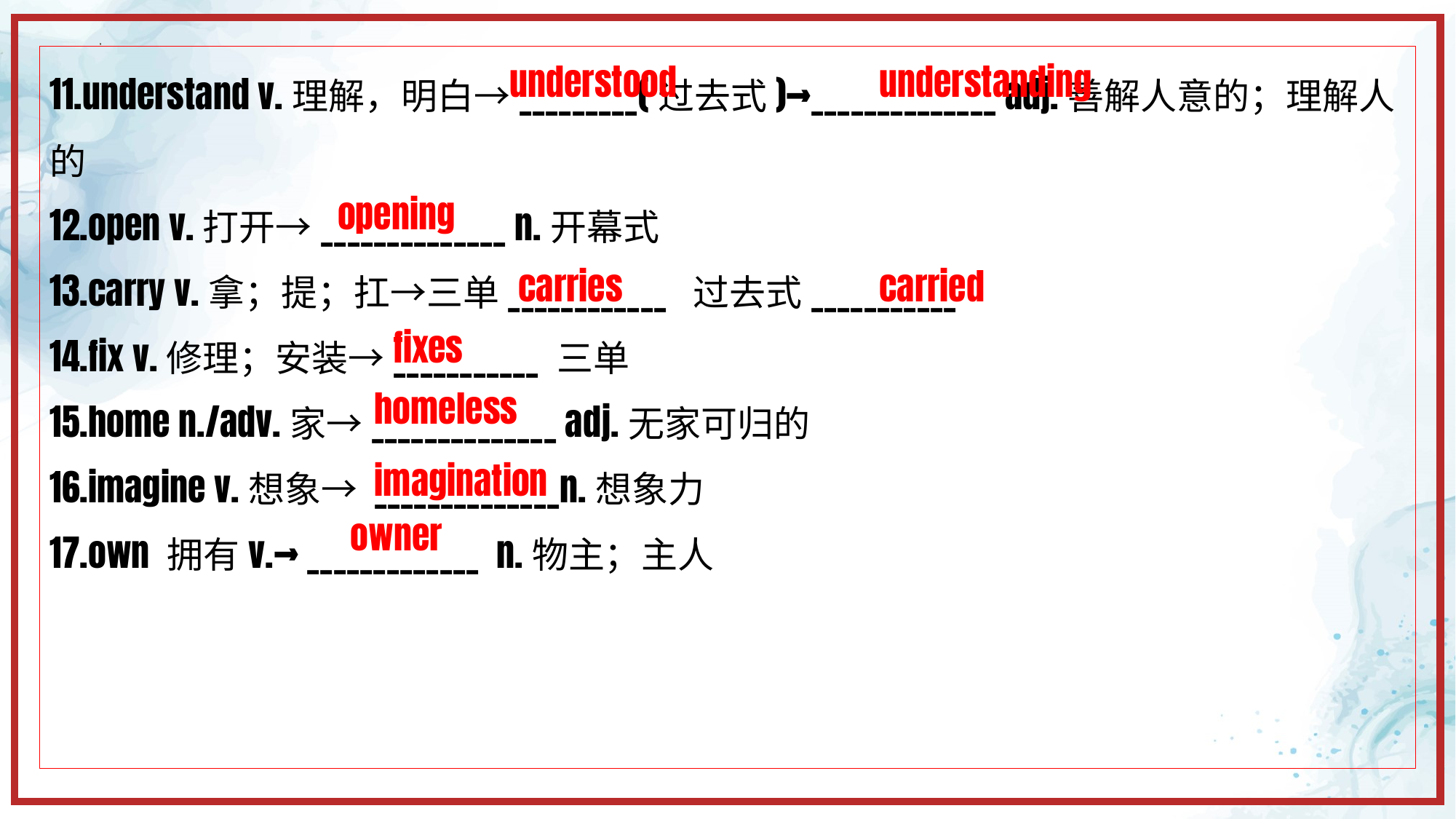

11.understand v.理解，明白→_________(过去式)→______________ adj.善解人意的；理解人的
12.open v.打开→______________ n.开幕式
13.carry v.拿；提；扛→三单____________  过去式___________
14.fix v.修理；安装→___________ 三单
15.home n./adv.家→______________ adj.无家可归的
16.imagine v.想象→ ______________n.想象力
17.own 拥有v.→ _____________  n.物主；主人
understood
understanding
opening
carried
 carries
fixes
homeless
imagination
owner